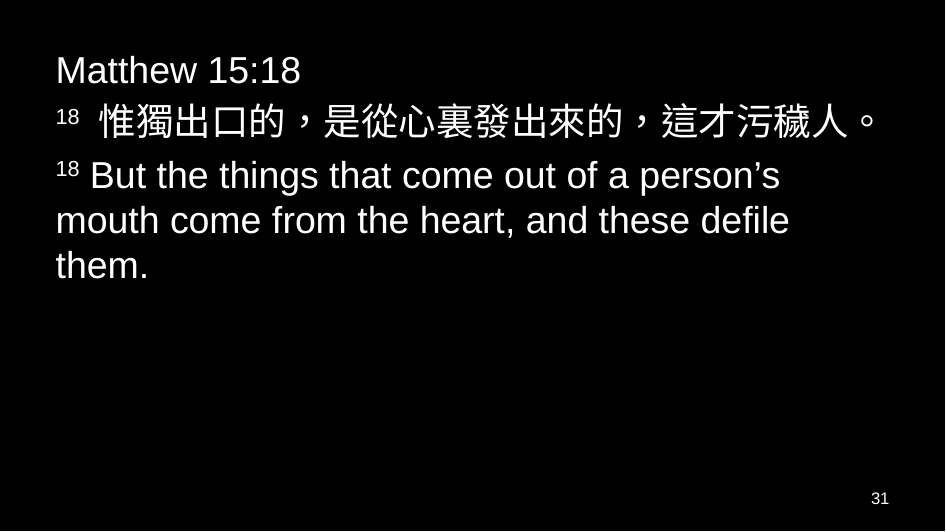

Matthew 15:18
18 惟獨出口的，是從心裏發出來的，這才污穢人。
18 But the things that come out of a person’s mouth come from the heart, and these defile them.

31